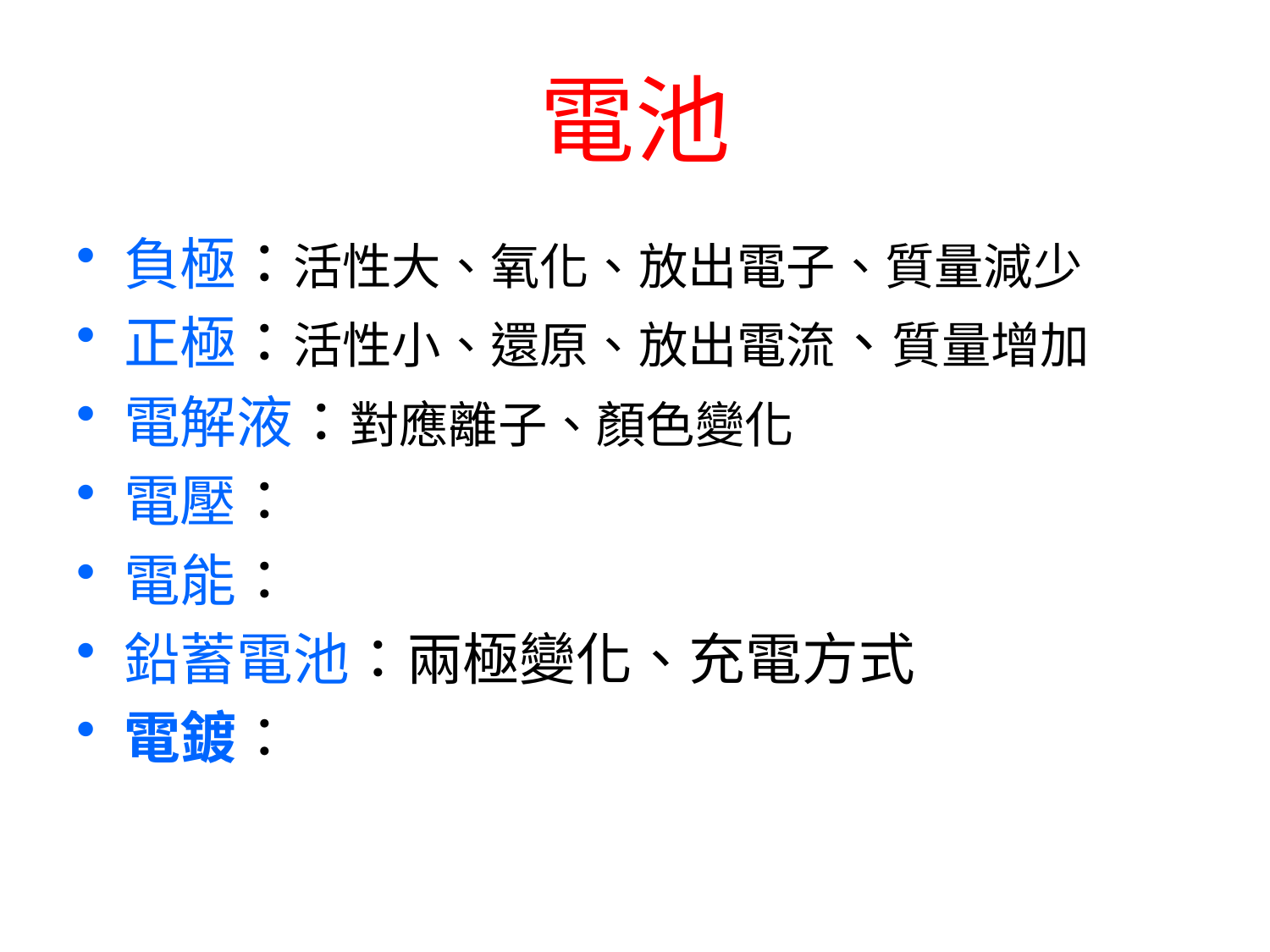

# 電池
負極：活性大、氧化、放出電子、質量減少
正極：活性小、還原、放出電流、質量增加
電解液：對應離子、顏色變化
電壓：
電能：
鉛蓄電池：兩極變化、充電方式
電鍍：